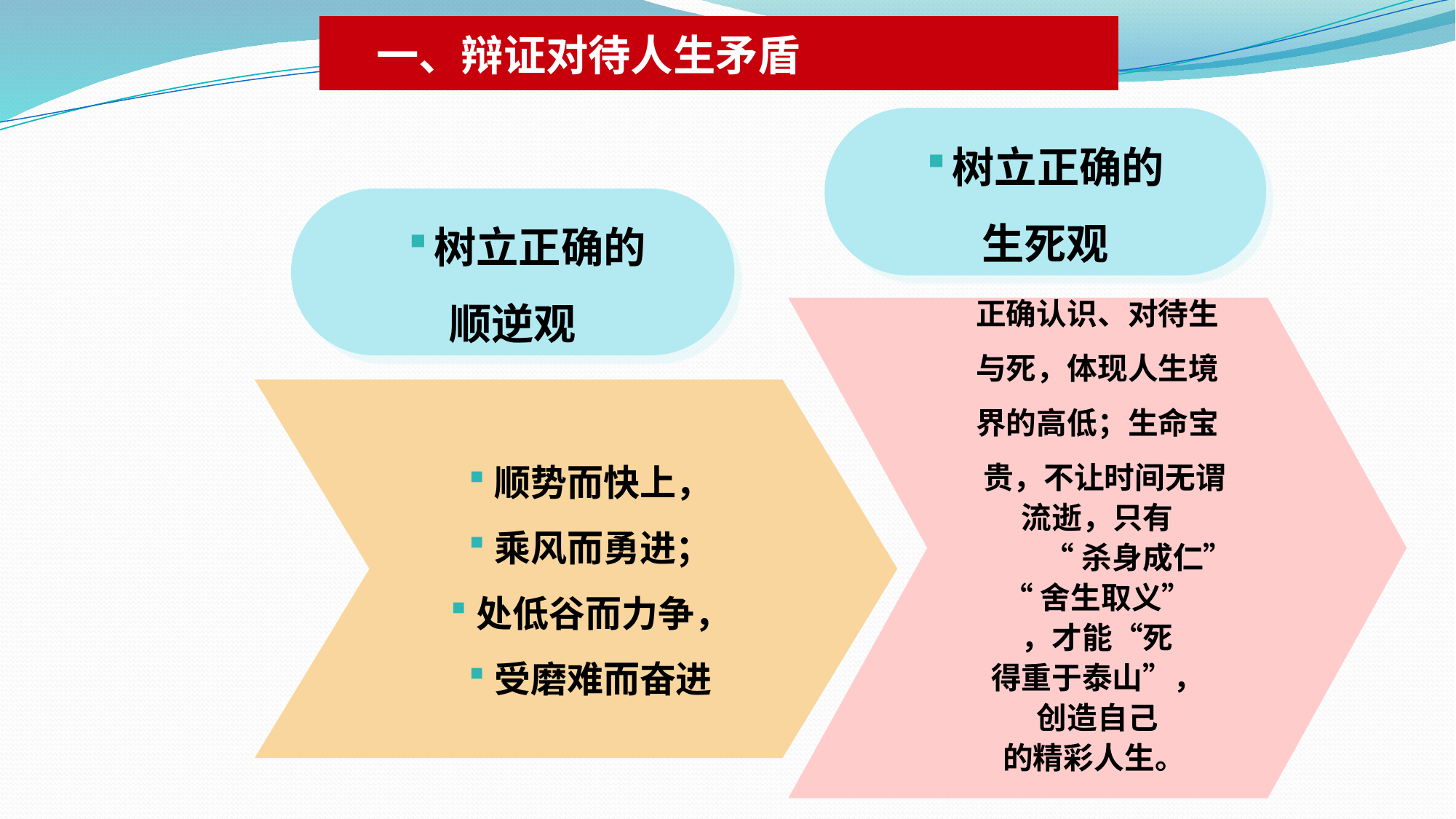

一、辩证对待人生矛盾
树立正确的
生死观
树立正确的
顺逆观

正确认识、对待生
与死，体现人生境
界的高低；生命宝
 贵，不让时间无谓
流逝，只有
            “杀身成仁”
“舍生取义”
，才能“死
得重于泰山”，
创造自己
的精彩人生。

顺势而快上，
乘风而勇进；
处低谷而力争，
受磨难而奋进